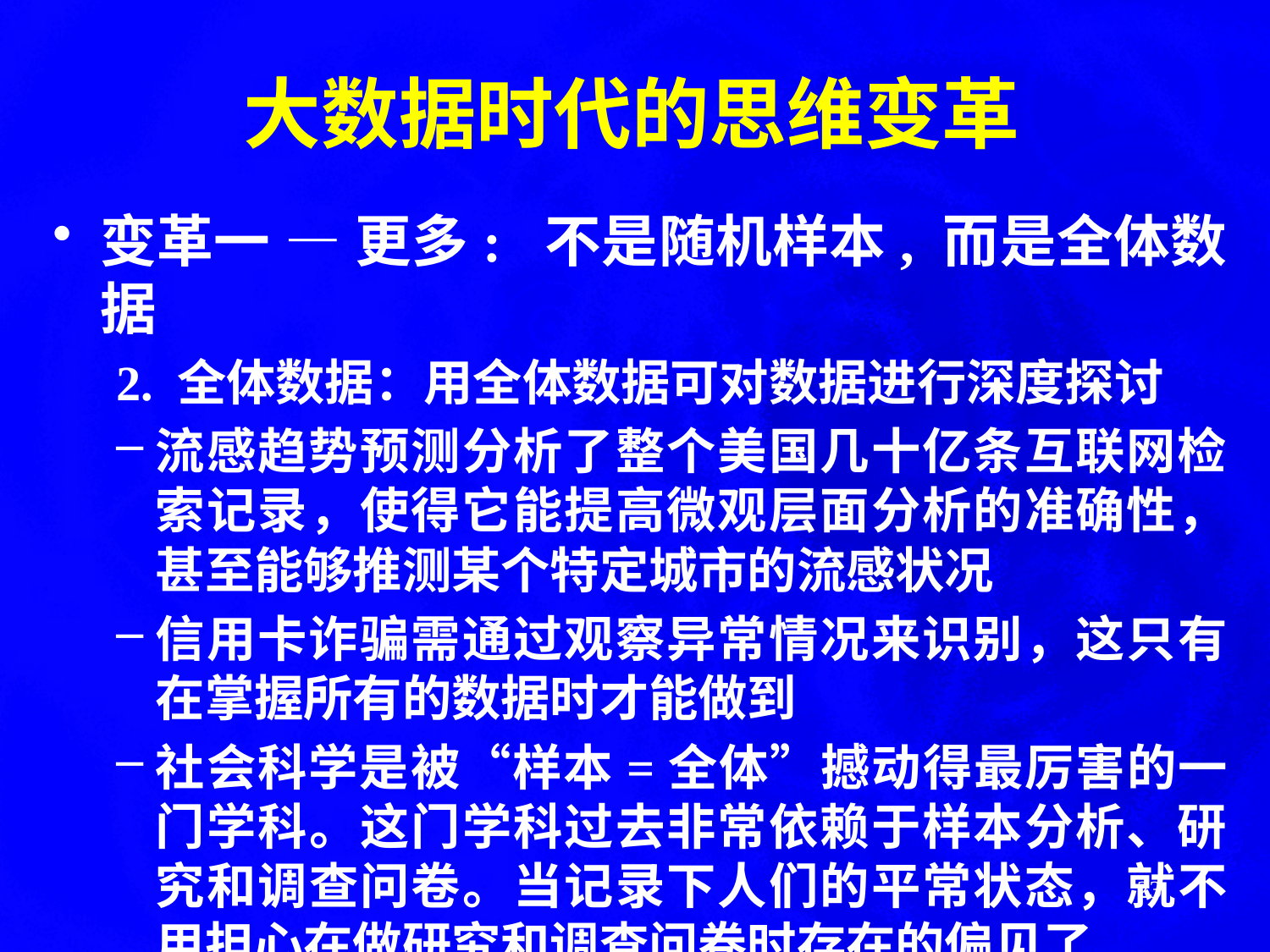

# 大数据时代的思维变革
变革一 — 更多:  不是随机样本, 而是全体数据
2. 全体数据：用全体数据可对数据进行深度探讨
流感趋势预测分析了整个美国几十亿条互联网检索记录，使得它能提高微观层面分析的准确性，甚至能够推测某个特定城市的流感状况
信用卡诈骗需通过观察异常情况来识别，这只有在掌握所有的数据时才能做到
社会科学是被“样本=全体”撼动得最厉害的一门学科。这门学科过去非常依赖于样本分析、研究和调查问卷。当记录下人们的平常状态，就不用担心在做研究和调查问卷时存在的偏见了
23